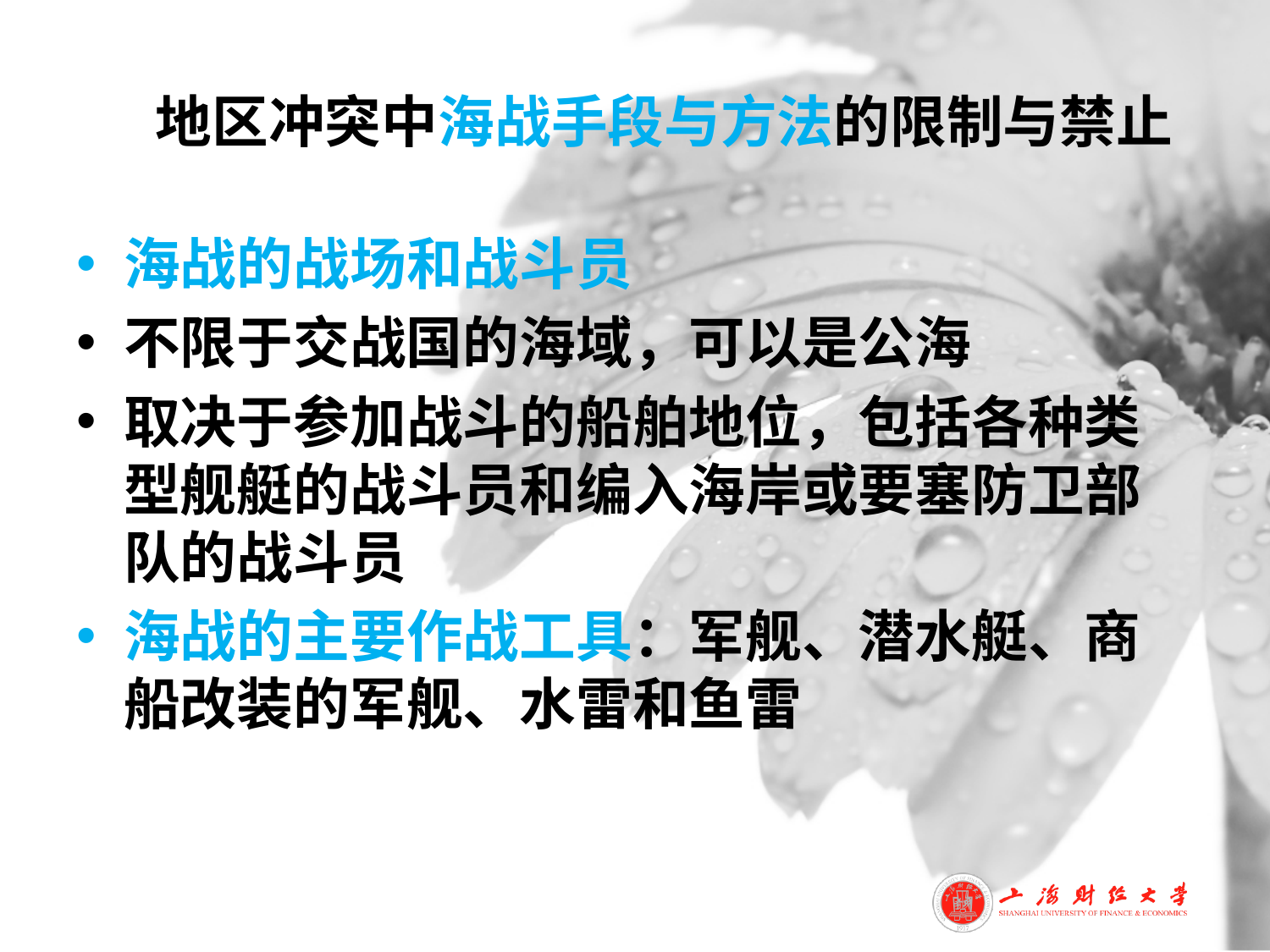

# 地区冲突中海战手段与方法的限制与禁止
海战的战场和战斗员
不限于交战国的海域，可以是公海
取决于参加战斗的船舶地位，包括各种类型舰艇的战斗员和编入海岸或要塞防卫部队的战斗员
海战的主要作战工具：军舰、潜水艇、商船改装的军舰、水雷和鱼雷